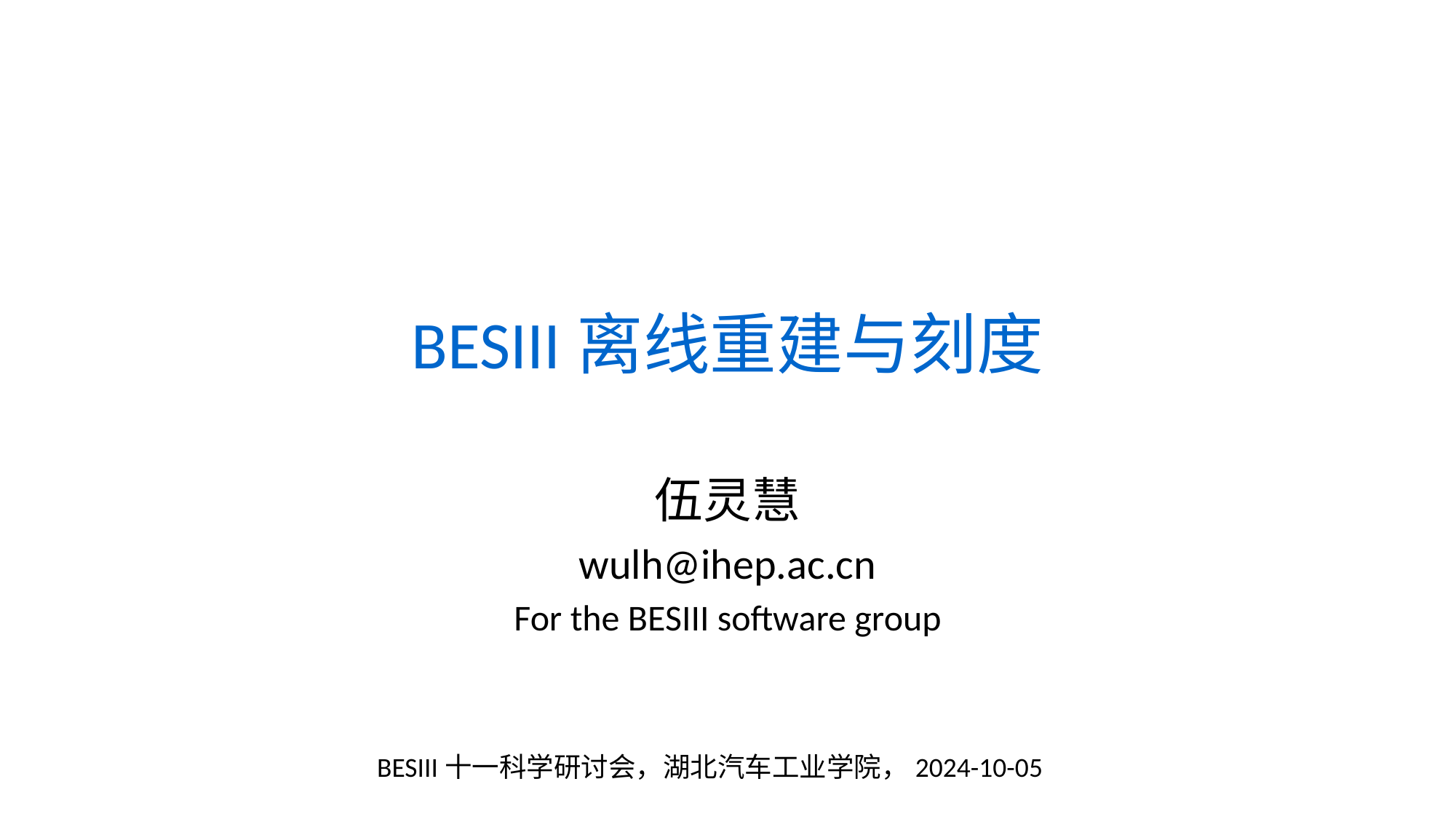

# BESIII离线重建与刻度
伍灵慧
wulh@ihep.ac.cn
For the BESIII software group

BESIII十一科学研讨会，湖北汽车工业学院，2024-10-05